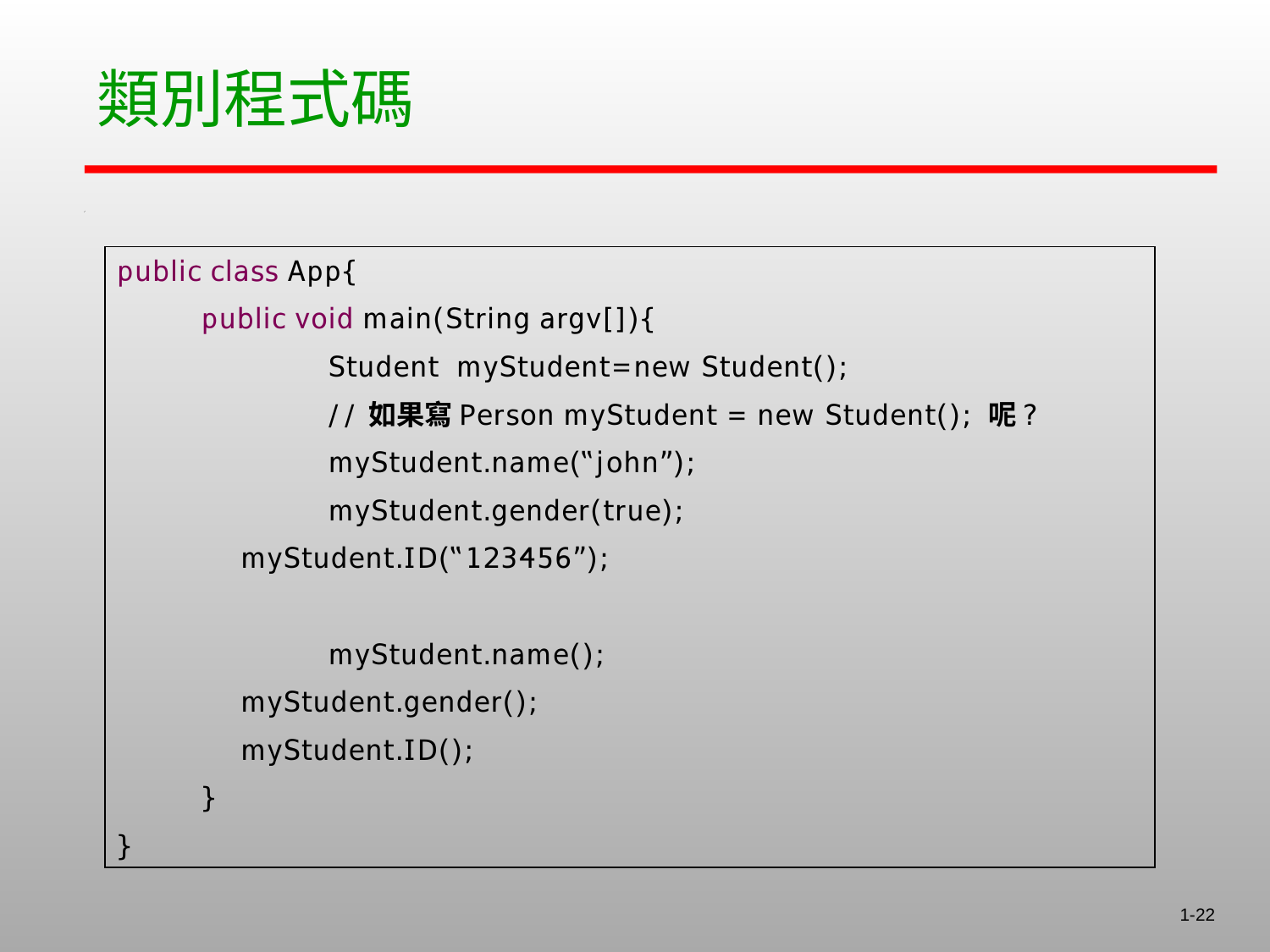

# 類別程式碼
public class App{
	public void main(String argv[]){
		Student  myStudent=new Student();
		//如果寫Person myStudent = new Student(); 呢?
		myStudent.name(“john”);
		myStudent.gender(true);
               myStudent.ID(“123456”);

		myStudent.name();
               myStudent.gender();
               myStudent.ID();
	}
}
1-22